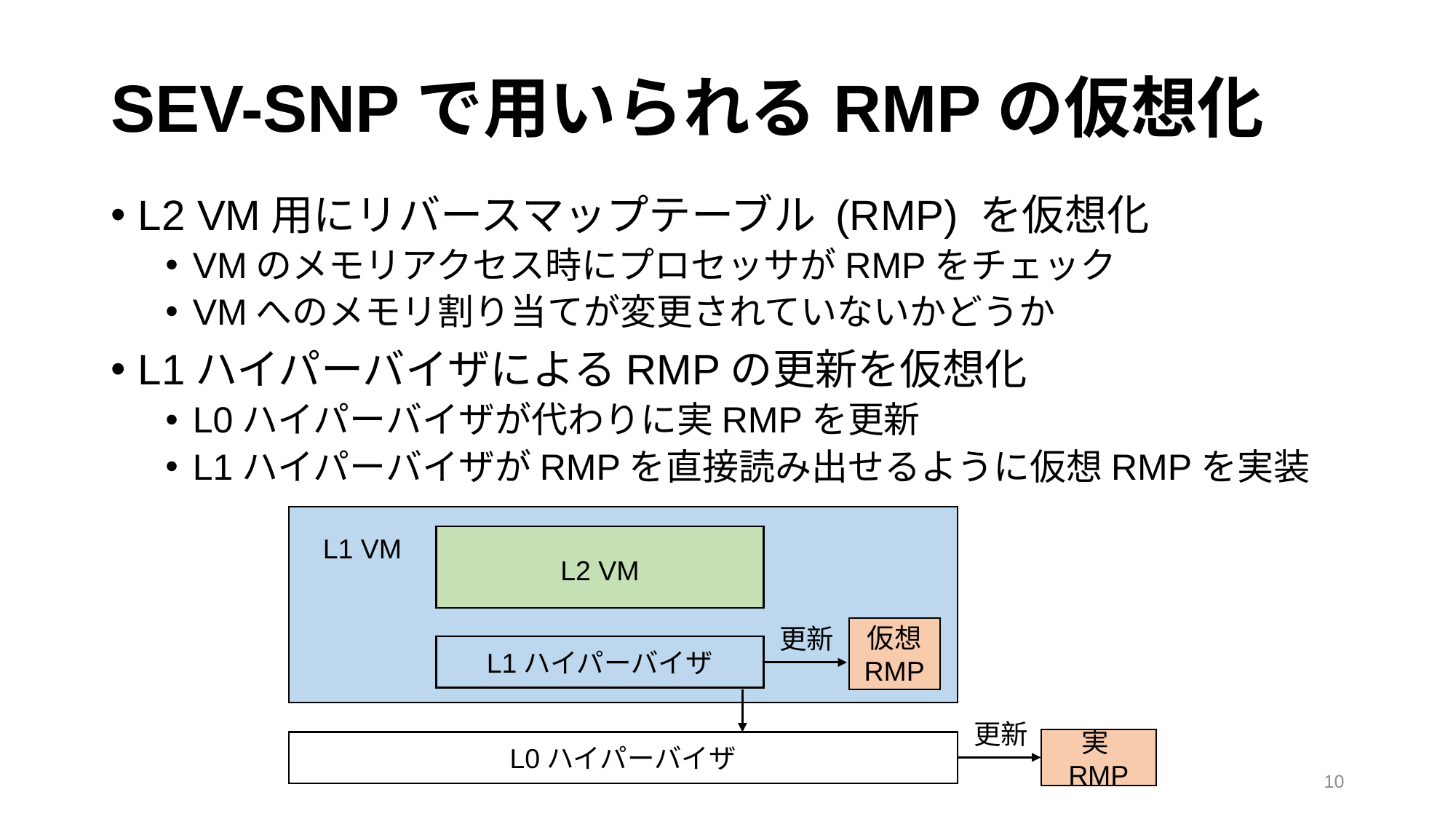

# SEV-SNPで用いられるRMPの仮想化
L2 VM用にリバースマップテーブル (RMP) を仮想化
VMのメモリアクセス時にプロセッサがRMPをチェック
VMへのメモリ割り当てが変更されていないかどうか
L1ハイパーバイザによるRMPの更新を仮想化
L0ハイパーバイザが代わりに実RMPを更新
L1ハイパーバイザがRMPを直接読み出せるように仮想RMPを実装

L1 VM

L2 VM
更新
仮想
RMP
L1ハイパーバイザ
更新
実RMP
L0ハイパーバイザ
10